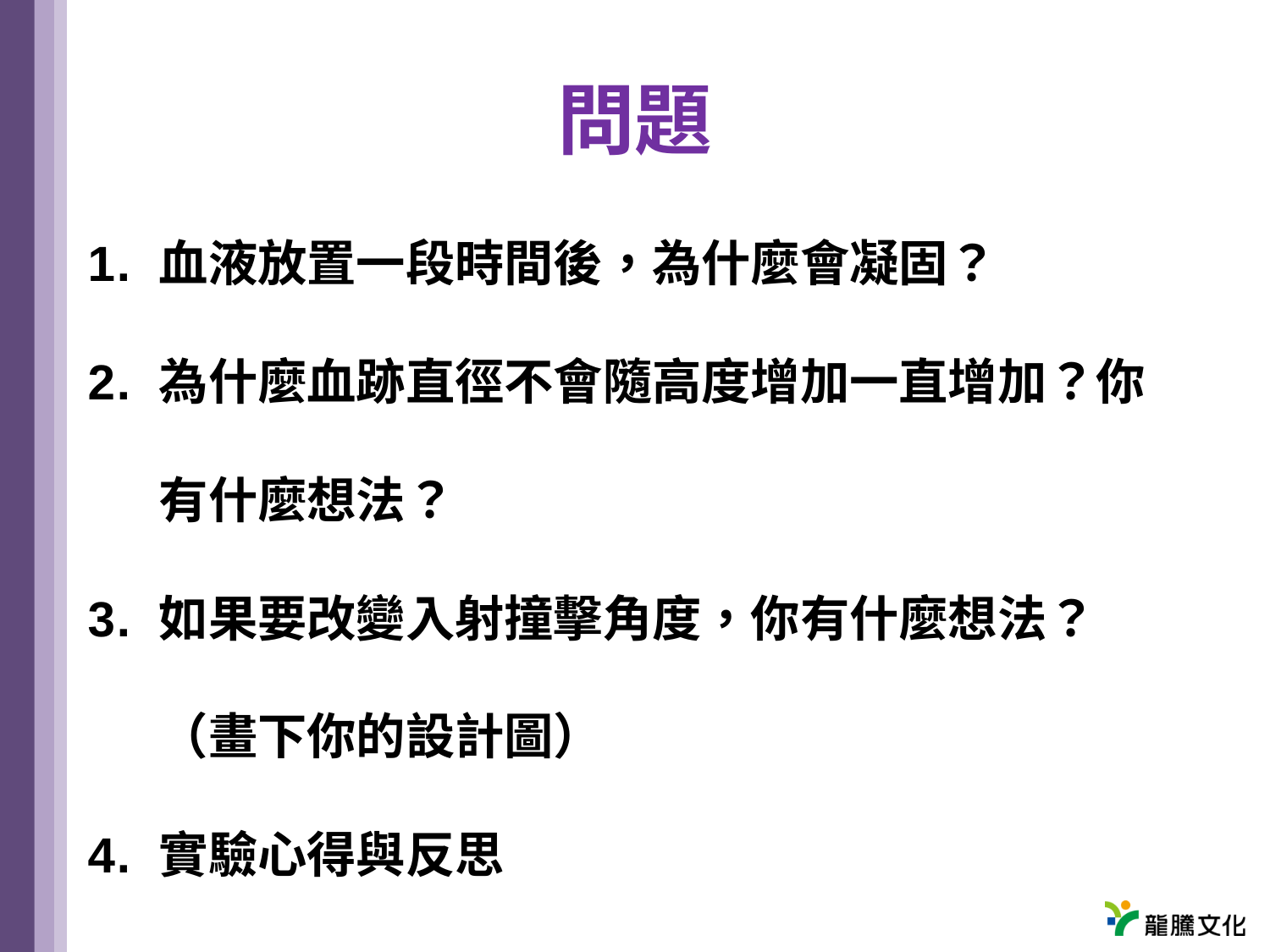

# 問題
血液放置一段時間後，為什麼會凝固？
為什麼血跡直徑不會隨高度增加一直增加？你有什麼想法？
如果要改變入射撞擊角度，你有什麼想法？（畫下你的設計圖）
實驗心得與反思